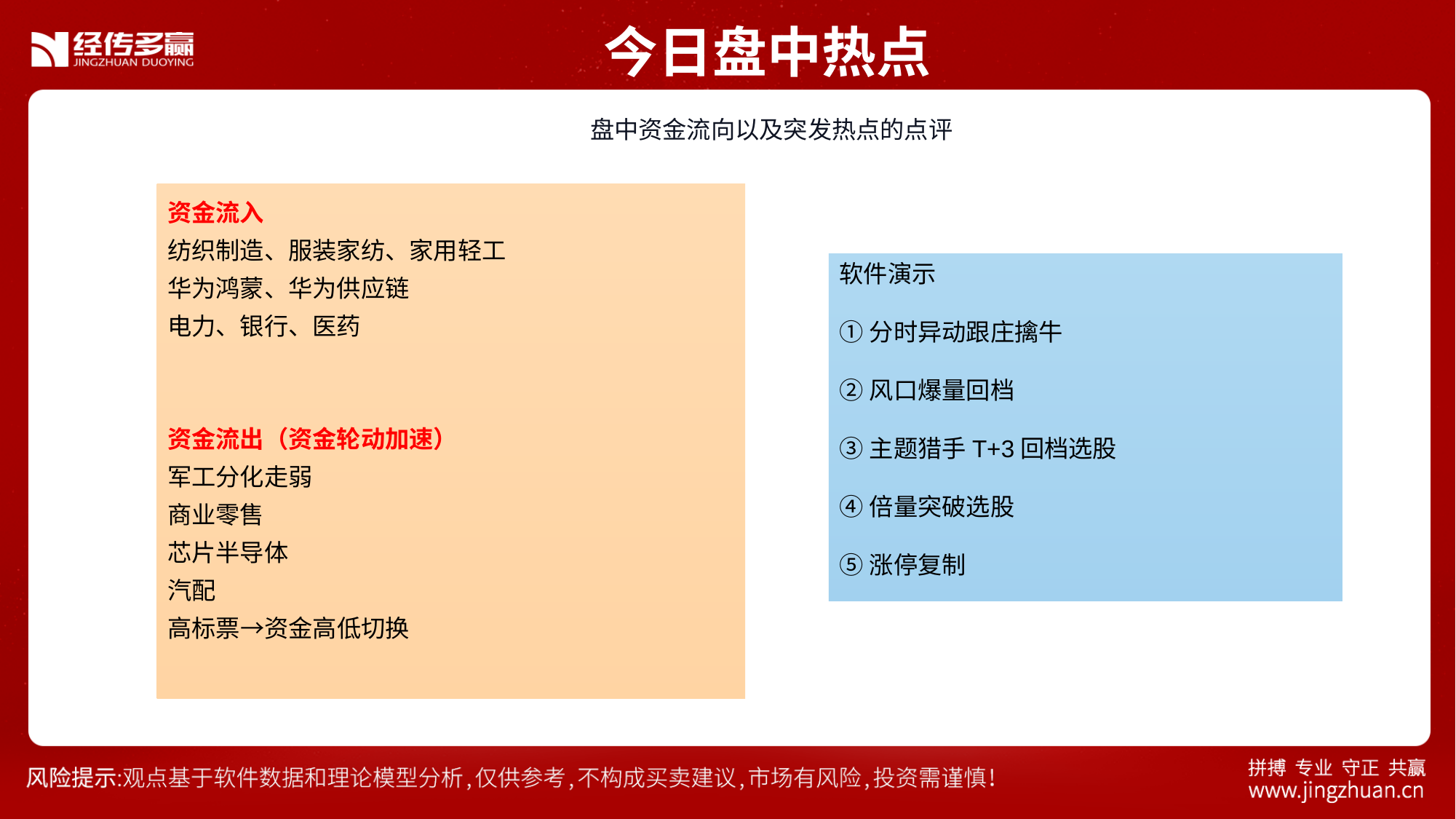

今日盘中热点
          盘中资金流向以及突发热点的点评

资金流入
纺织制造、服装家纺、家用轻工
华为鸿蒙、华为供应链
电力、银行、医药

资金流出（资金轮动加速）
军工分化走弱
商业零售
芯片半导体
汽配
高标票→资金高低切换
软件演示

①分时异动跟庄擒牛

②风口爆量回档

③主题猎手T+3回档选股

④倍量突破选股

⑤涨停复制